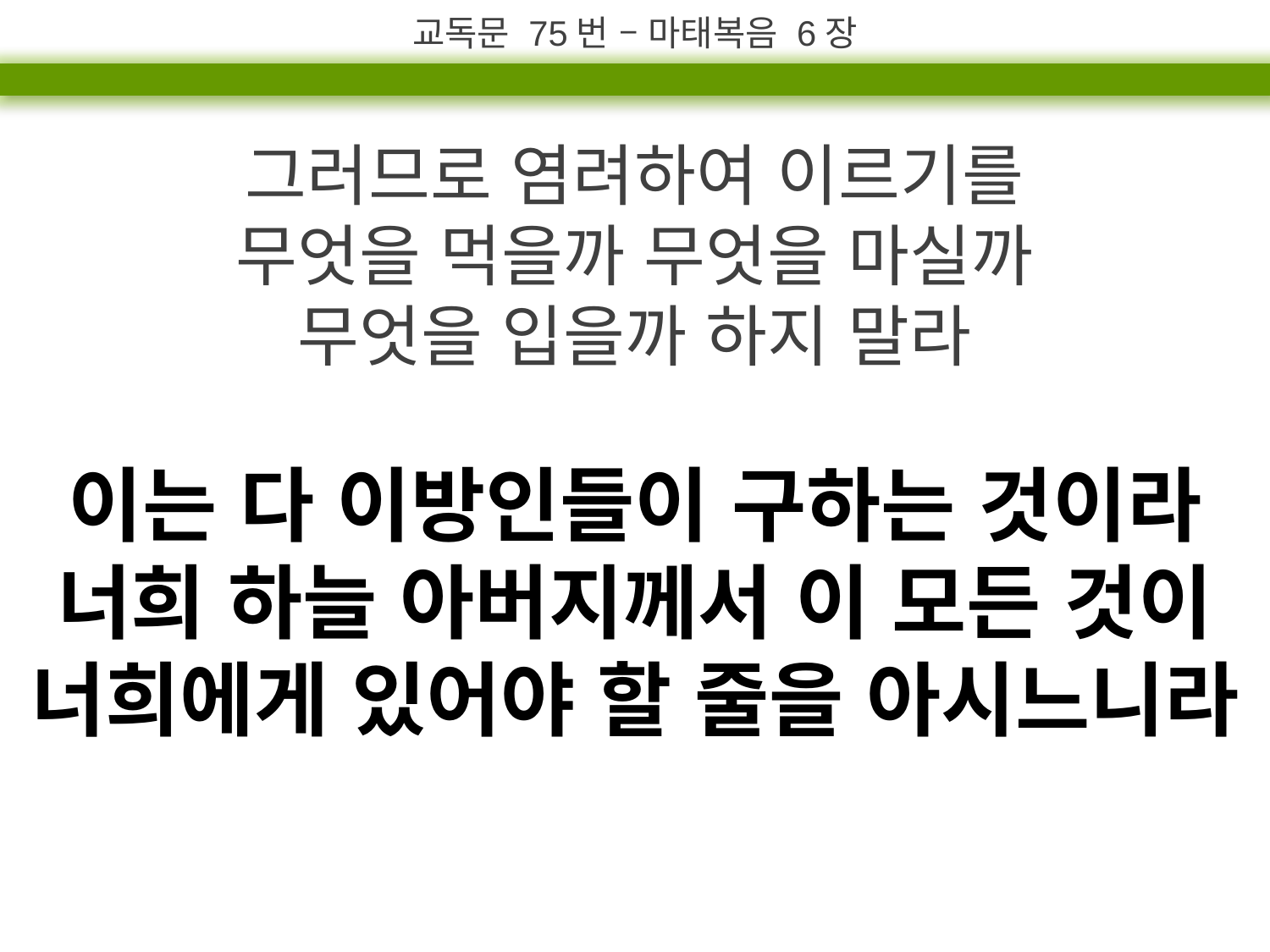

교독문 75번 – 마태복음 6장

그러므로 염려하여 이르기를
무엇을 먹을까 무엇을 마실까
무엇을 입을까 하지 말라
이는 다 이방인들이 구하는 것이라
너희 하늘 아버지께서 이 모든 것이 너희에게 있어야 할 줄을 아시느니라